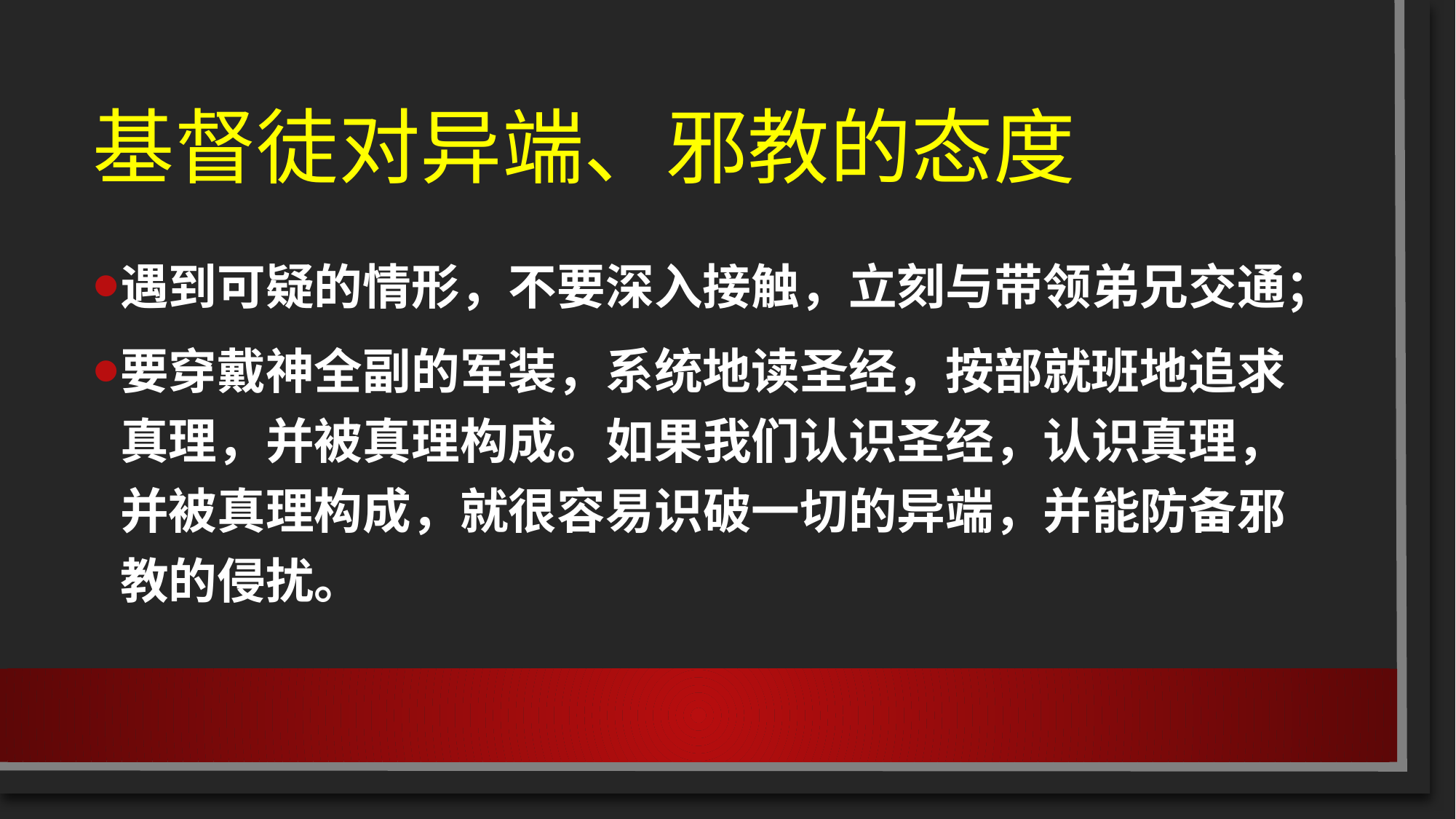

# 基督徒对异端、邪教的态度
遇到可疑的情形，不要深入接触，立刻与带领弟兄交通；
要穿戴神全副的军装，系统地读圣经，按部就班地追求真理，并被真理构成。如果我们认识圣经，认识真理，并被真理构成，就很容易识破一切的异端，并能防备邪教的侵扰。